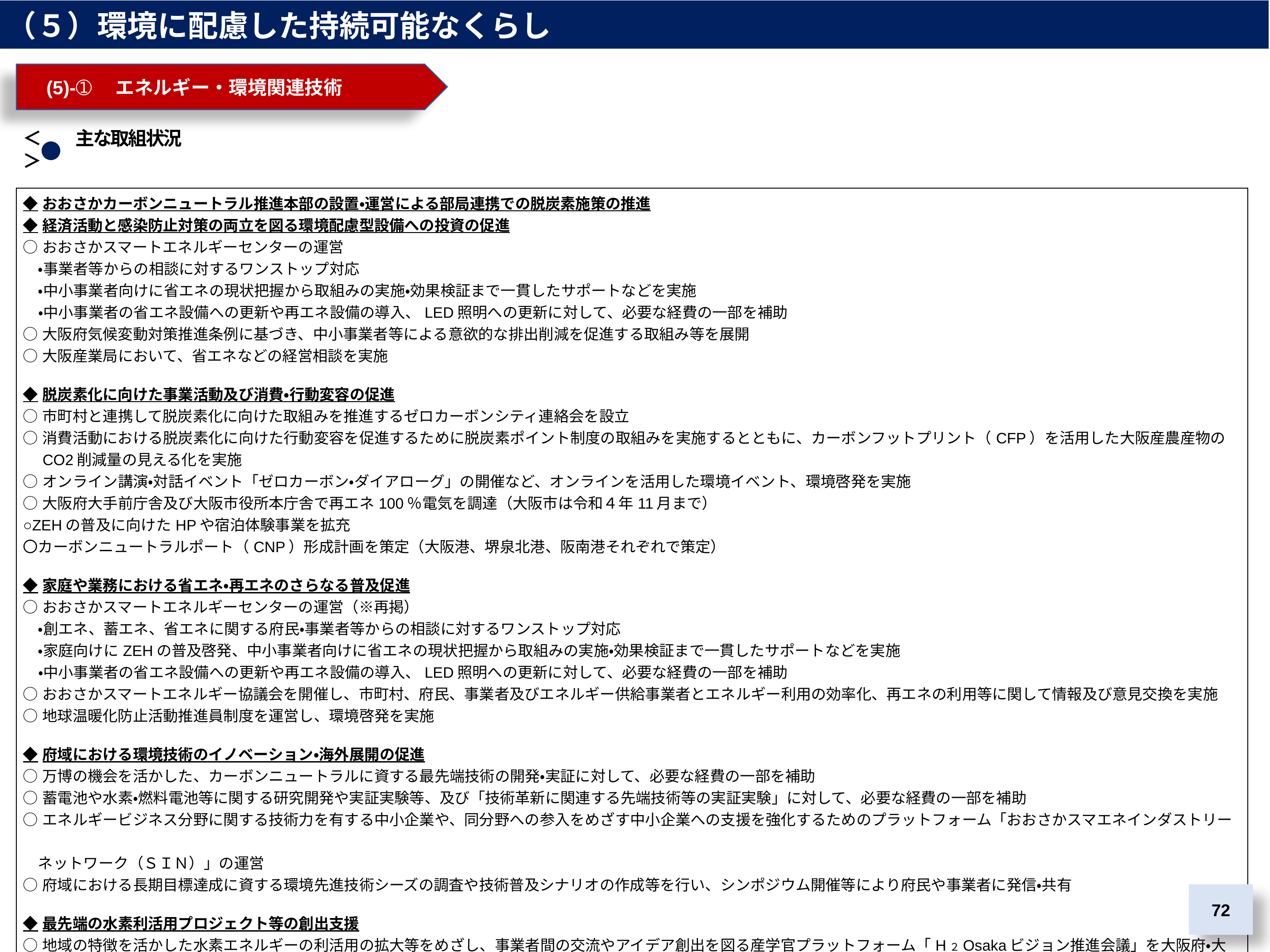

（５）環境に配慮した持続可能なくらし
　(5)-➀　エネルギー・環境関連技術
＜　　主な取組状況＞

| ◆おおさかカーボンニュートラル推進本部の設置・運営による部局連携での脱炭素施策の推進 ◆経済活動と感染防止対策の両立を図る環境配慮型設備への投資の促進 ○おおさかスマートエネルギーセンターの運営 　・事業者等からの相談に対するワンストップ対応 　・中小事業者向けに省エネの現状把握から取組みの実施・効果検証まで一貫したサポートなどを実施 　・中小事業者の省エネ設備への更新や再エネ設備の導入、LED照明への更新に対して、必要な経費の一部を補助 ○大阪府気候変動対策推進条例に基づき、中小事業者等による意欲的な排出削減を促進する取組み等を展開 ○大阪産業局において、省エネなどの経営相談を実施 ◆脱炭素化に向けた事業活動及び消費・行動変容の促進 ○市町村と連携して脱炭素化に向けた取組みを推進するゼロカーボンシティ連絡会を設立 ○消費活動における脱炭素化に向けた行動変容を促進するために脱炭素ポイント制度の取組みを実施するとともに、カーボンフットプリント（CFP）を活用した大阪産農産物の　 　CO2削減量の見える化を実施 ○オンライン講演・対話イベント「ゼロカーボン・ダイアローグ」の開催など、オンラインを活用した環境イベント、環境啓発を実施 ○大阪府大手前庁舎及び大阪市役所本庁舎で再エネ100％電気を調達（大阪市は令和４年11月まで） ○ZEHの普及に向けたHPや宿泊体験事業を拡充 〇カーボンニュートラルポート（CNP）形成計画を策定（大阪港、堺泉北港、阪南港それぞれで策定） ◆家庭や業務における省エネ・再エネのさらなる普及促進 ○おおさかスマートエネルギーセンターの運営（※再掲） 　・創エネ、蓄エネ、省エネに関する府民・事業者等からの相談に対するワンストップ対応 　・家庭向けにZEHの普及啓発、中小事業者向けに省エネの現状把握から取組みの実施・効果検証まで一貫したサポートなどを実施 　・中小事業者の省エネ設備への更新や再エネ設備の導入、LED照明への更新に対して、必要な経費の一部を補助 ○おおさかスマートエネルギー協議会を開催し、市町村、府民、事業者及びエネルギー供給事業者とエネルギー利用の効率化、再エネの利用等に関して情報及び意見交換を実施 ○地球温暖化防止活動推進員制度を運営し、環境啓発を実施 ◆府域における環境技術のイノベーション・海外展開の促進 ○万博の機会を活かした、カーボンニュートラルに資する最先端技術の開発・実証に対して、必要な経費の一部を補助 ○蓄電池や水素・燃料電池等に関する研究開発や実証実験等、及び「技術革新に関連する先端技術等の実証実験」に対して、必要な経費の一部を補助 ○エネルギービジネス分野に関する技術力を有する中小企業や、同分野への参入をめざす中小企業への支援を強化するためのプラットフォーム「おおさかスマエネインダストリー　 　ネットワーク（ＳＩＮ）」の運営 ○府域における長期目標達成に資する環境先進技術シーズの調査や技術普及シナリオの作成等を行い、シンポジウム開催等により府民や事業者に発信・共有 ◆最先端の水素利活用プロジェクト等の創出支援 ○地域の特徴を活かした水素エネルギーの利活用の拡大等をめざし、事業者間の交流やアイデア創出を図る産学官プラットフォーム「H２Osakaビジョン推進会議」を大阪府・大阪 　市・堺市共同で運営 ○エネルギー戦略関連事業の推進（水素エネルギー社会の構築） 　・国の補助事業を活用して民間企業と連携した実証事業（継続事業１件・新規採択事業１件）を実施 |
| --- |
72